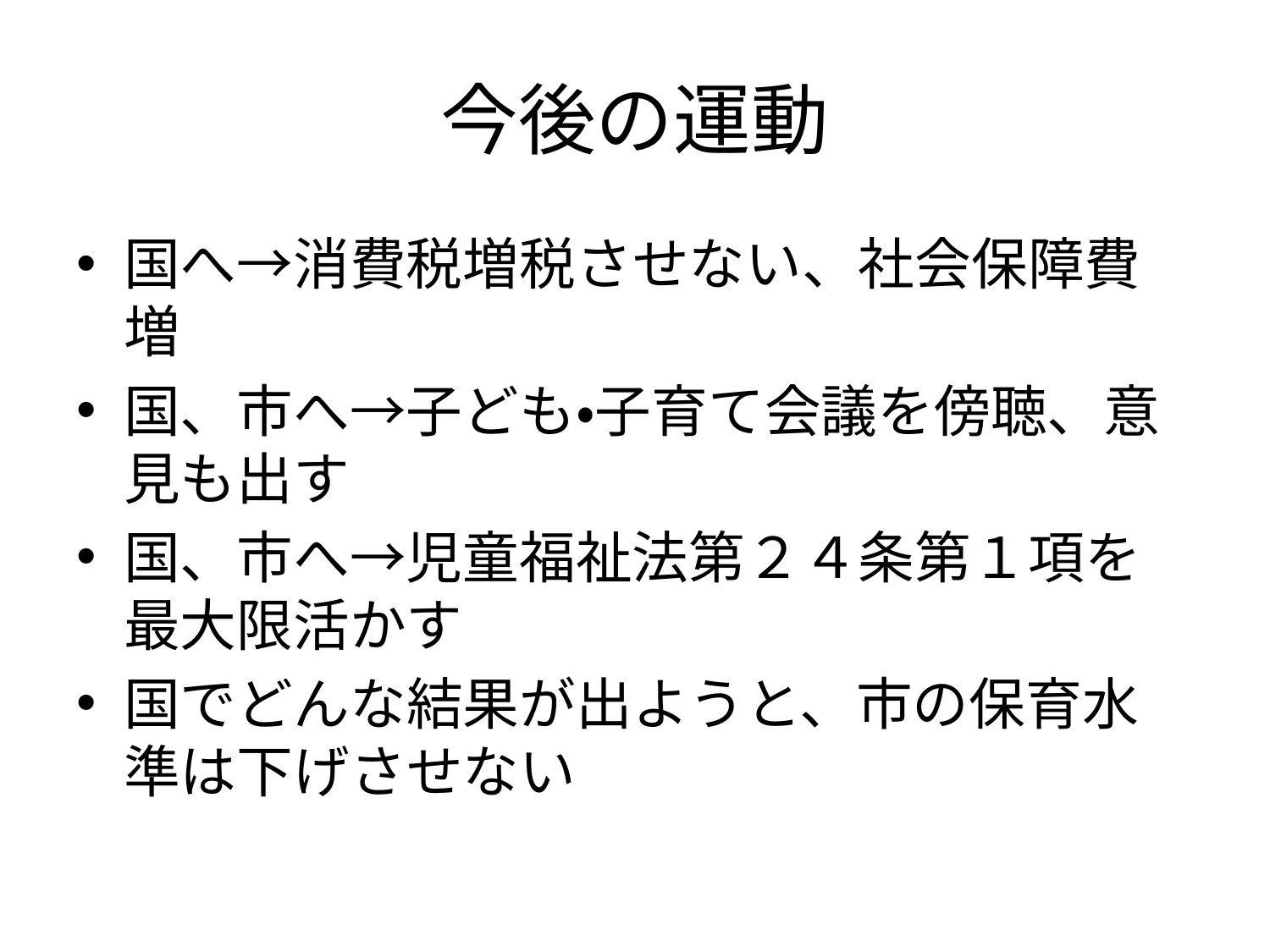

# 今後の運動
国へ→消費税増税させない、社会保障費増
国、市へ→子ども・子育て会議を傍聴、意見も出す
国、市へ→児童福祉法第２４条第１項を最大限活かす
国でどんな結果が出ようと、市の保育水準は下げさせない